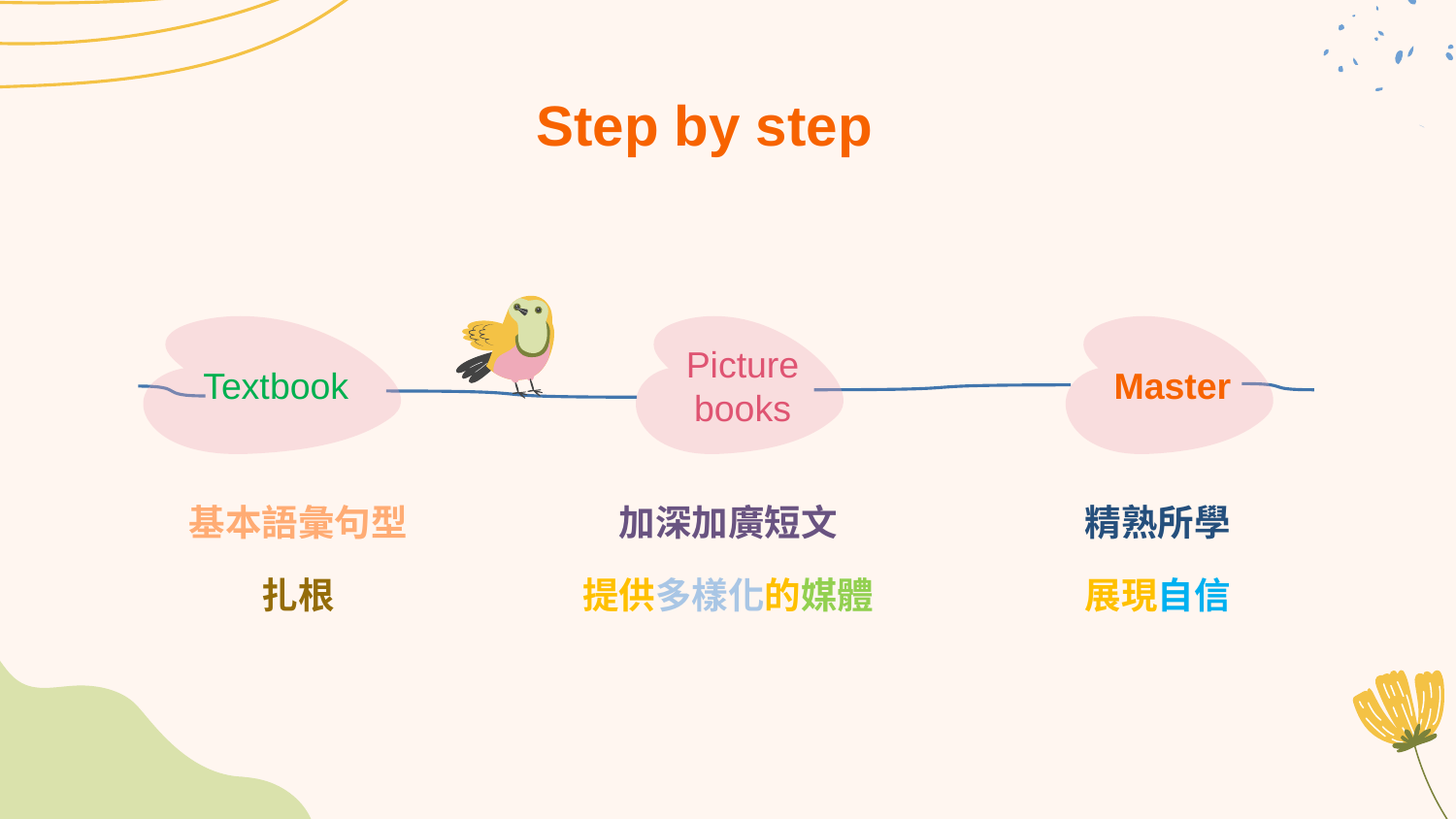

# Step by step

Textbook
Picture books
Master
基本語彙句型
加深加廣短文
精熟所學
扎根
提供多樣化的媒體
展現自信